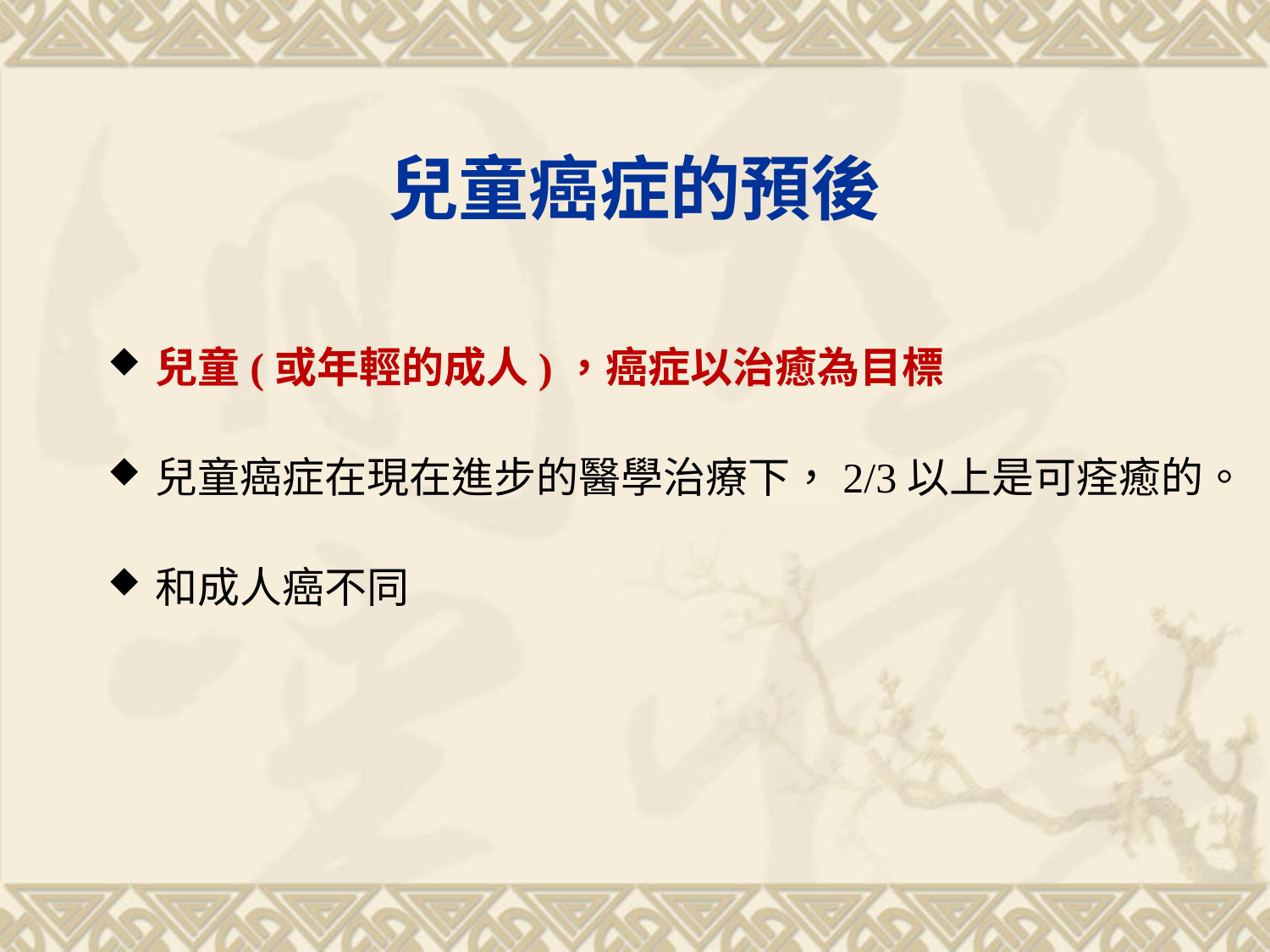

# 兒童癌症的預後
兒童(或年輕的成人)，癌症以治癒為目標
兒童癌症在現在進步的醫學治療下，2/3以上是可痊癒的。
和成人癌不同